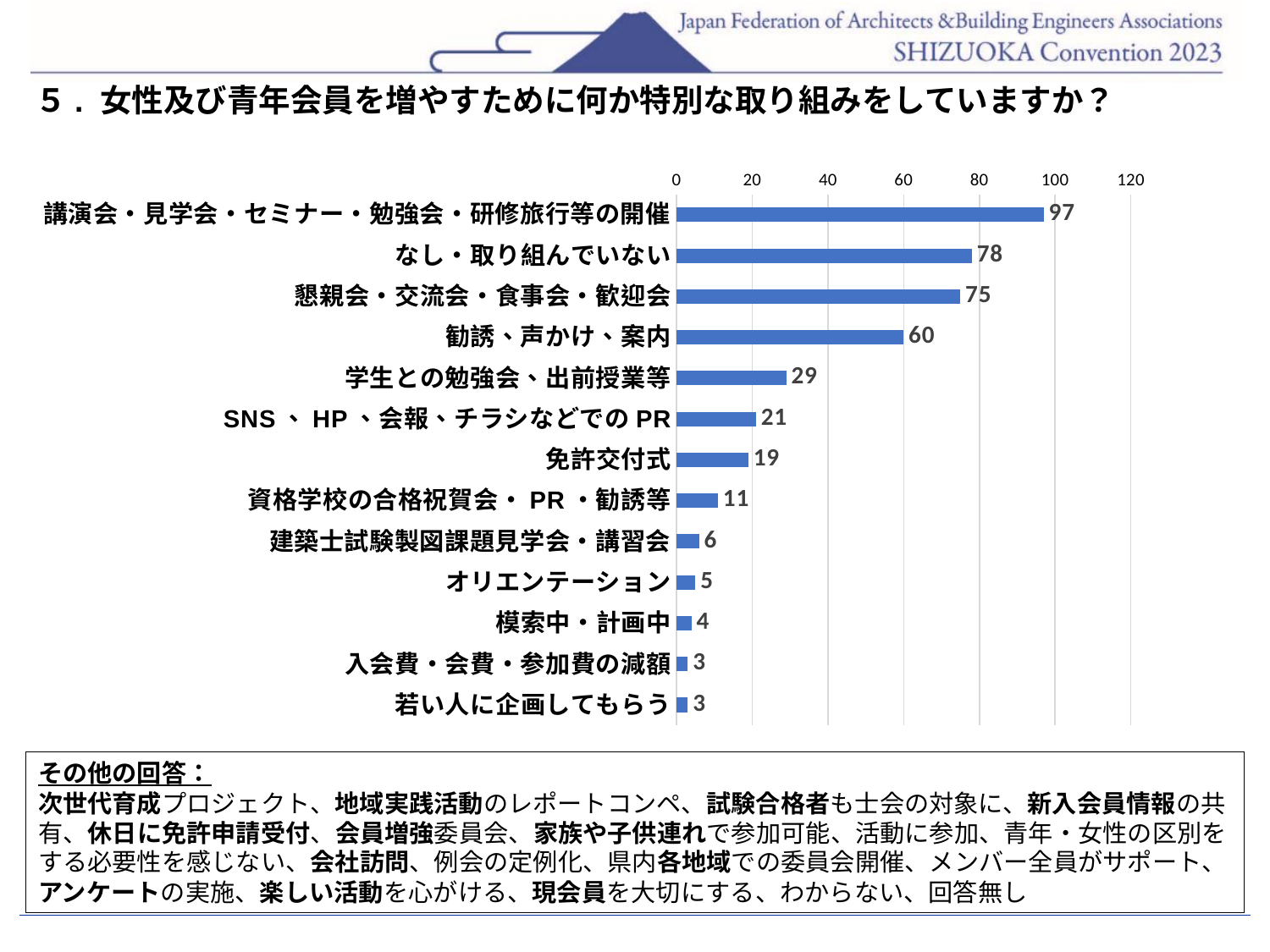

５. 女性及び青年会員を増やすために何か特別な取り組みをしていますか？

### Chart

| Category |  |
|---|---|
| 講演会・見学会・セミナー・勉強会・研修旅行等の開催 | 97.0 |
| なし・取り組んでいない | 78.0 |
| 懇親会・交流会・食事会・歓迎会 | 75.0 |
| 勧誘、声かけ、案内 | 60.0 |
| 学生との勉強会、出前授業等 | 29.0 |
| SNS、HP、会報、チラシなどでのPR | 21.0 |
| 免許交付式 | 19.0 |
| 資格学校の合格祝賀会・PR・勧誘等 | 11.0 |
| 建築士試験製図課題見学会・講習会 | 6.0 |
| オリエンテーション | 5.0 |
| 模索中・計画中 | 4.0 |
| 入会費・会費・参加費の減額 | 3.0 |
| 若い人に企画してもらう | 3.0 |
その他の回答：
次世代育成プロジェクト、地域実践活動のレポートコンペ、試験合格者も士会の対象に、新入会員情報の共有、休日に免許申請受付、会員増強委員会、家族や子供連れで参加可能、活動に参加、青年・女性の区別をする必要性を感じない、会社訪問、例会の定例化、県内各地域での委員会開催、メンバー全員がサポート、アンケートの実施、楽しい活動を心がける、現会員を大切にする、わからない、回答無し